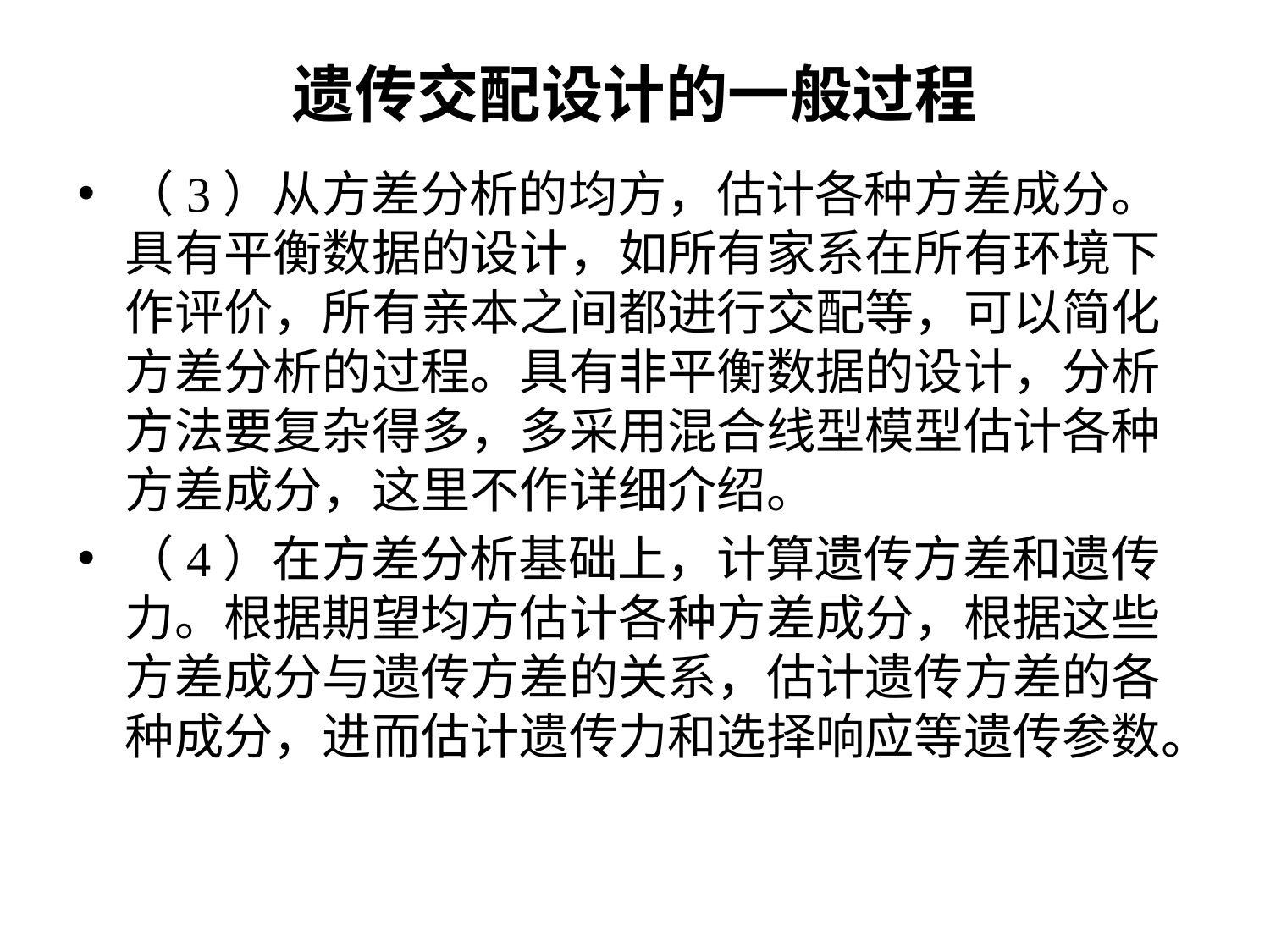

# 遗传交配设计的一般过程
（3）从方差分析的均方，估计各种方差成分。具有平衡数据的设计，如所有家系在所有环境下作评价，所有亲本之间都进行交配等，可以简化方差分析的过程。具有非平衡数据的设计，分析方法要复杂得多，多采用混合线型模型估计各种方差成分，这里不作详细介绍。
（4）在方差分析基础上，计算遗传方差和遗传力。根据期望均方估计各种方差成分，根据这些方差成分与遗传方差的关系，估计遗传方差的各种成分，进而估计遗传力和选择响应等遗传参数。